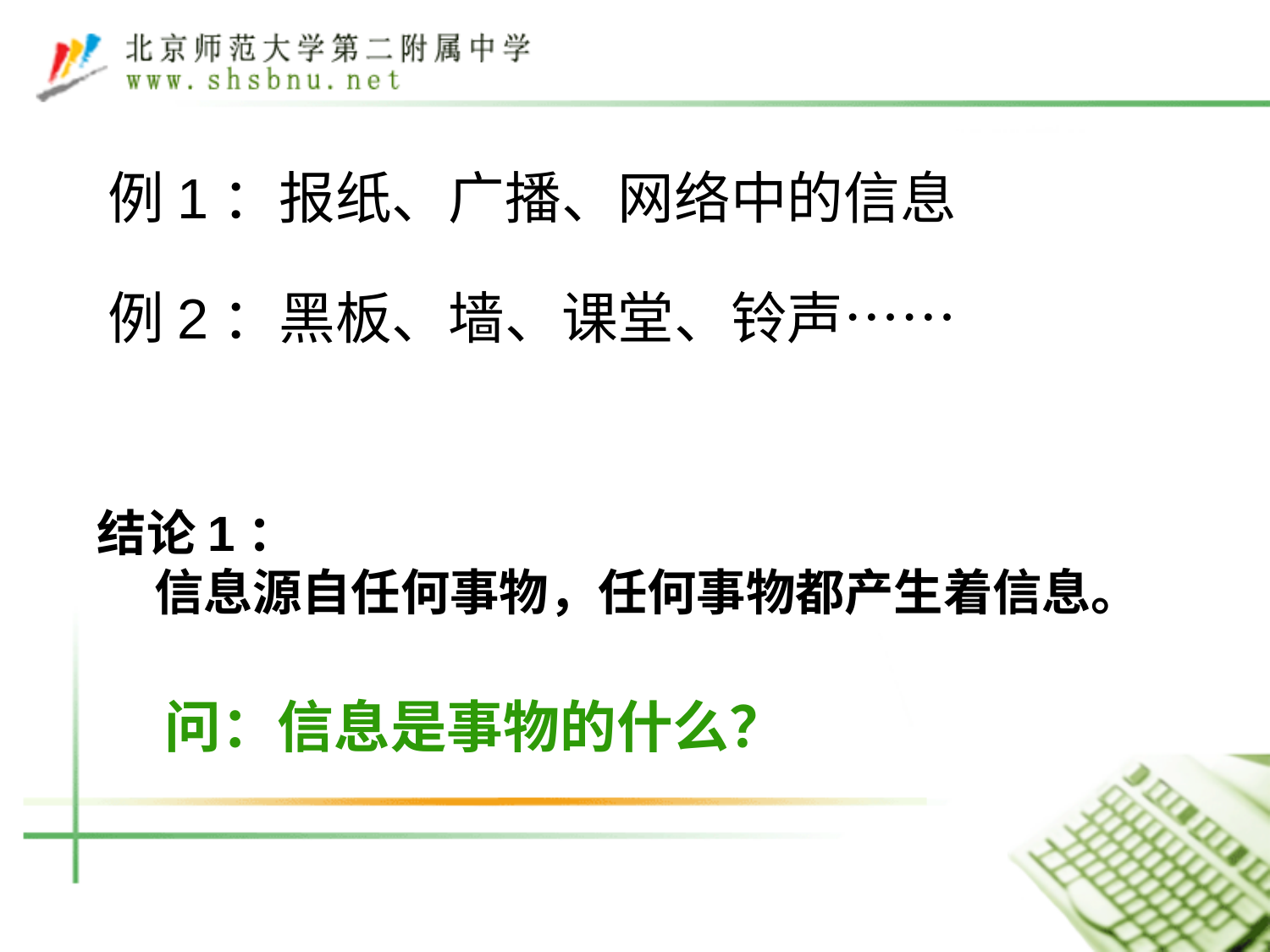

例1：报纸、广播、网络中的信息
例2：黑板、墙、课堂、铃声……
结论1：
    信息源自任何事物，任何事物都产生着信息。
问：信息是事物的什么？